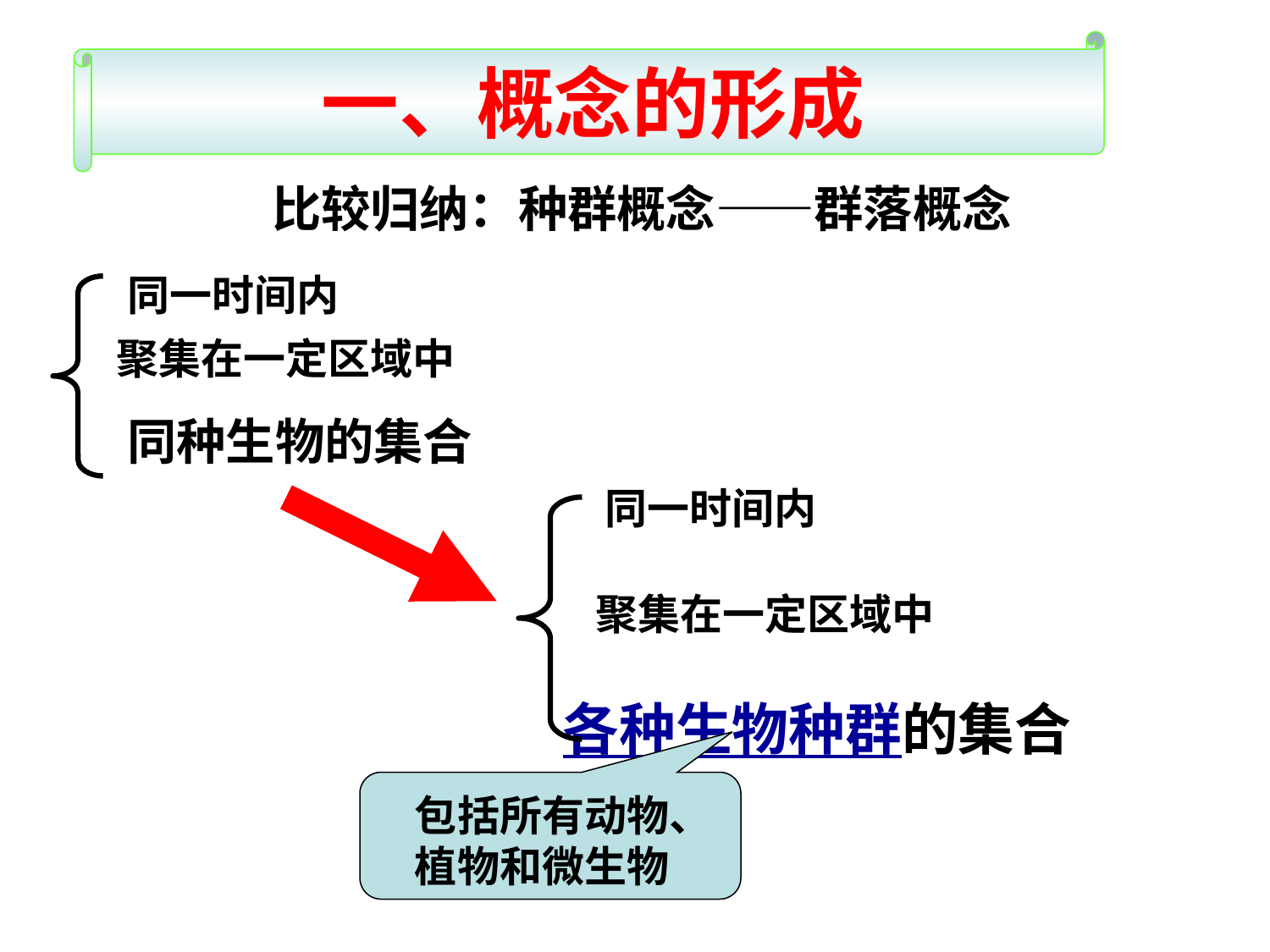

一、概念的形成
比较归纳：种群概念——群落概念
同一时间内

聚集在一定区域中
同种生物的集合
同一时间内

聚集在一定区域中
各种生物种群的集合

包括所有动物、
植物和微生物